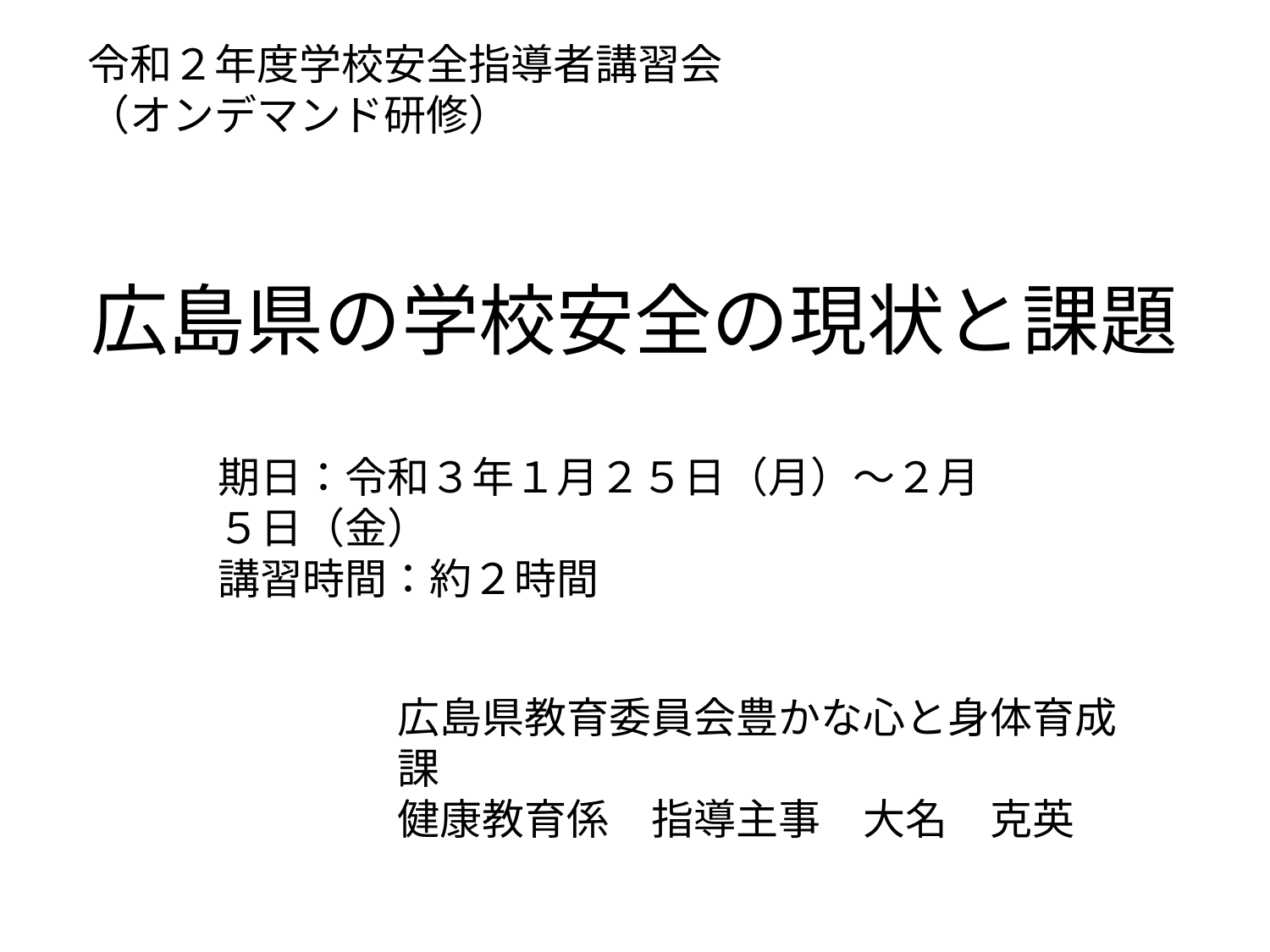

令和２年度学校安全指導者講習会
（オンデマンド研修）
# 広島県の学校安全の現状と課題
期日：令和３年１月２５日（月）～２月５日（金）
講習時間：約２時間
広島県教育委員会豊かな心と身体育成課
健康教育係　指導主事　大名　克英